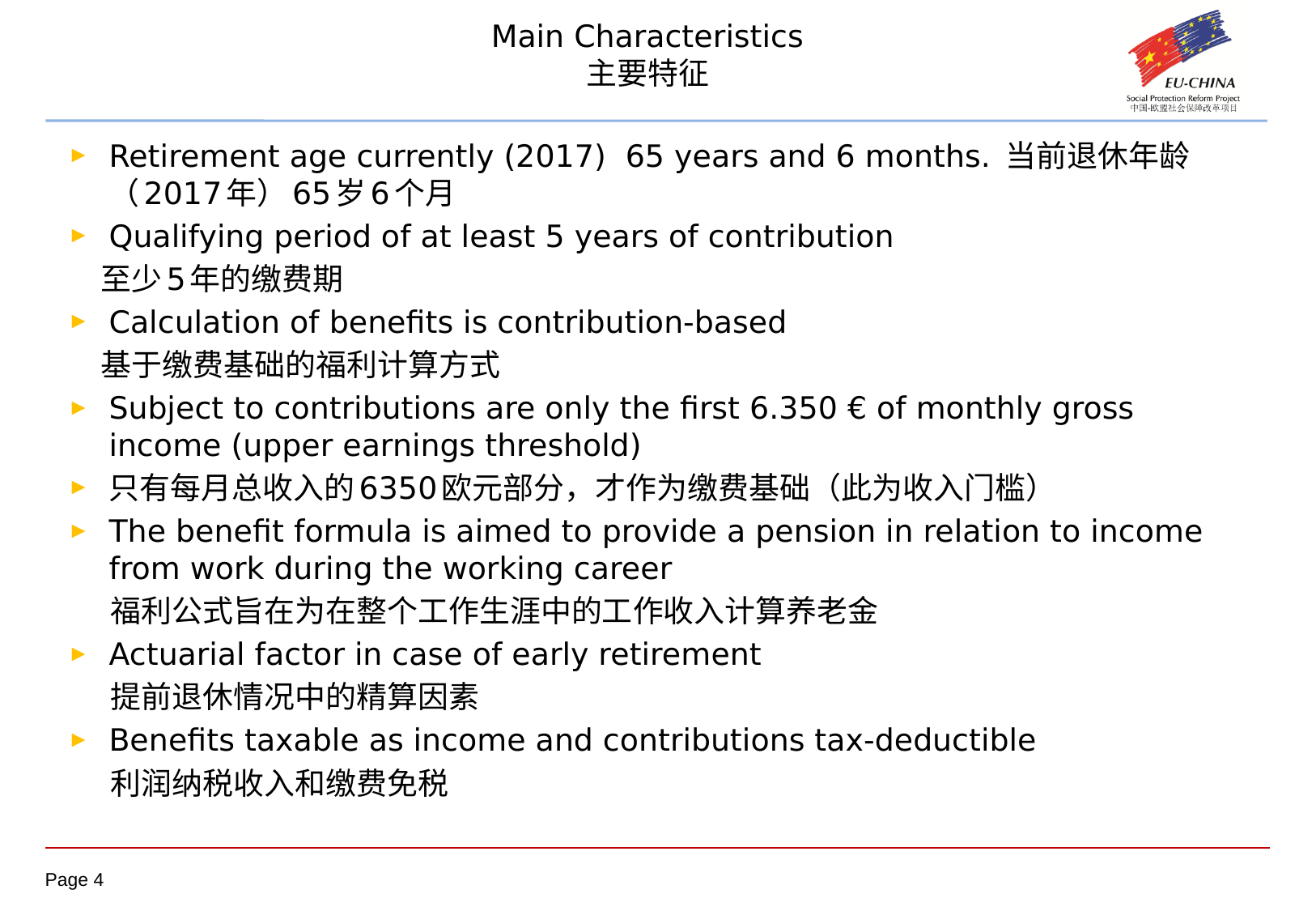

# Main Characteristics 主要特征
Retirement age currently (2017)  65 years and 6 months. 当前退休年龄（2017年）65岁6个月
Qualifying period of at least 5 years of contribution
   至少5年的缴费期
Calculation of benefits is contribution-based
   基于缴费基础的福利计算方式
Subject to contributions are only the first 6.350 € of monthly gross income (upper earnings threshold)
只有每月总收入的6350欧元部分，才作为缴费基础（此为收入门槛）
The benefit formula is aimed to provide a pension in relation to income from work during the working career
    福利公式旨在为在整个工作生涯中的工作收入计算养老金
Actuarial factor in case of early retirement
    提前退休情况中的精算因素
Benefits taxable as income and contributions tax-deductible
    利润纳税收入和缴费免税